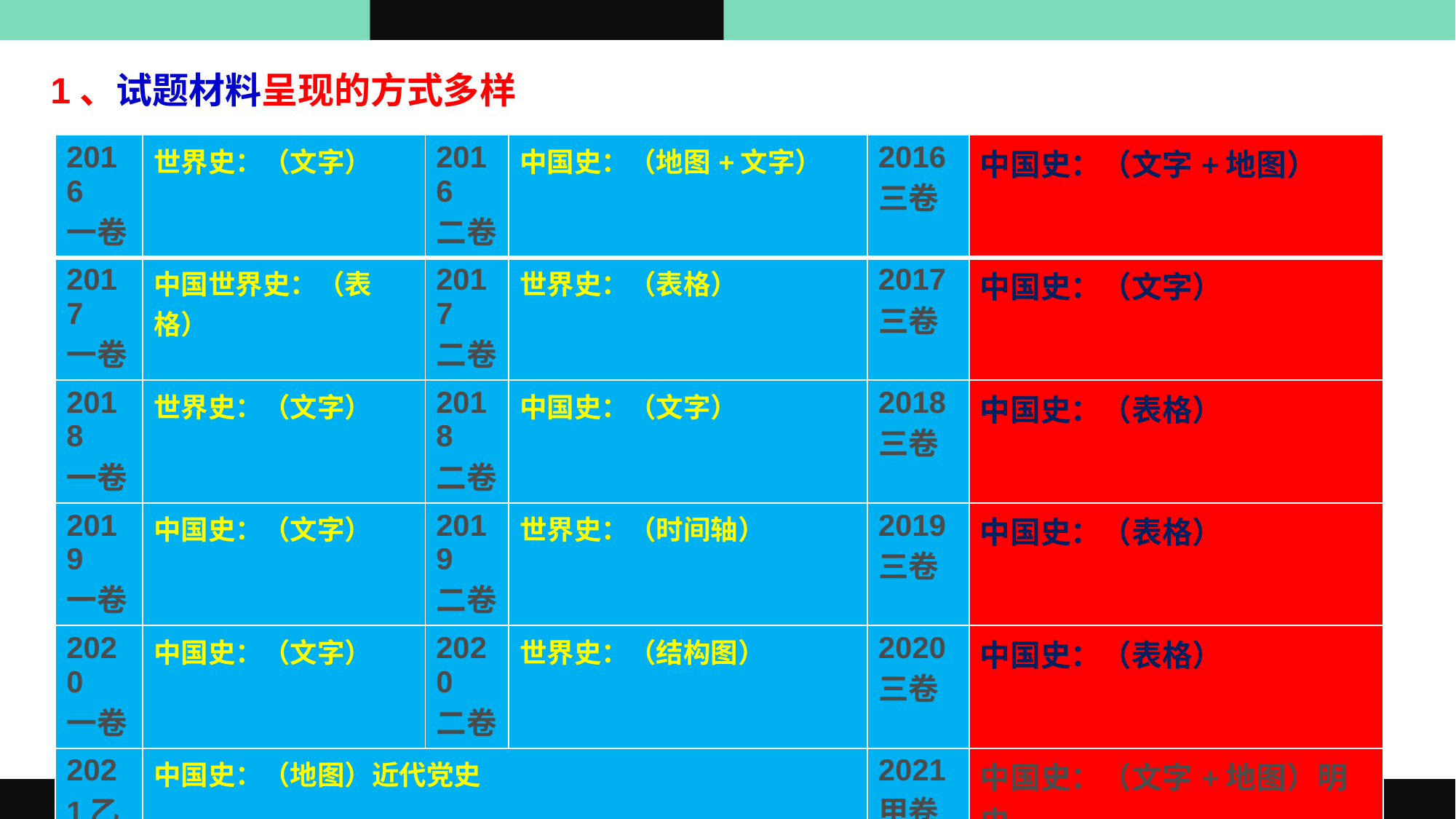

1、试题材料呈现的方式多样
| 2016 一卷 | 世界史：（文字） | 2016 二卷 | 中国史：（地图+文字） | 2016 三卷 | 中国史：（文字+地图） |
| --- | --- | --- | --- | --- | --- |
| 2017 一卷 | 中国世界史：（表格） | 2017 二卷 | 世界史：（表格） | 2017 三卷 | 中国史：（文字） |
| 2018 一卷 | 世界史：（文字） | 2018 二卷 | 中国史：（文字） | 2018 三卷 | 中国史：（表格） |
| 2019 一卷 | 中国史：（文字） | 2019 二卷 | 世界史：（时间轴） | 2019 三卷 | 中国史：（表格） |
| 2020 一卷 | 中国史：（文字） | 2020 二卷 | 世界史：（结构图） | 2020 三卷 | 中国史：（表格） |
| 2021乙卷 | 中国史：（地图）近代党史 |  |  | 2021 甲卷 | 中国史：（文字+地图）明史 |